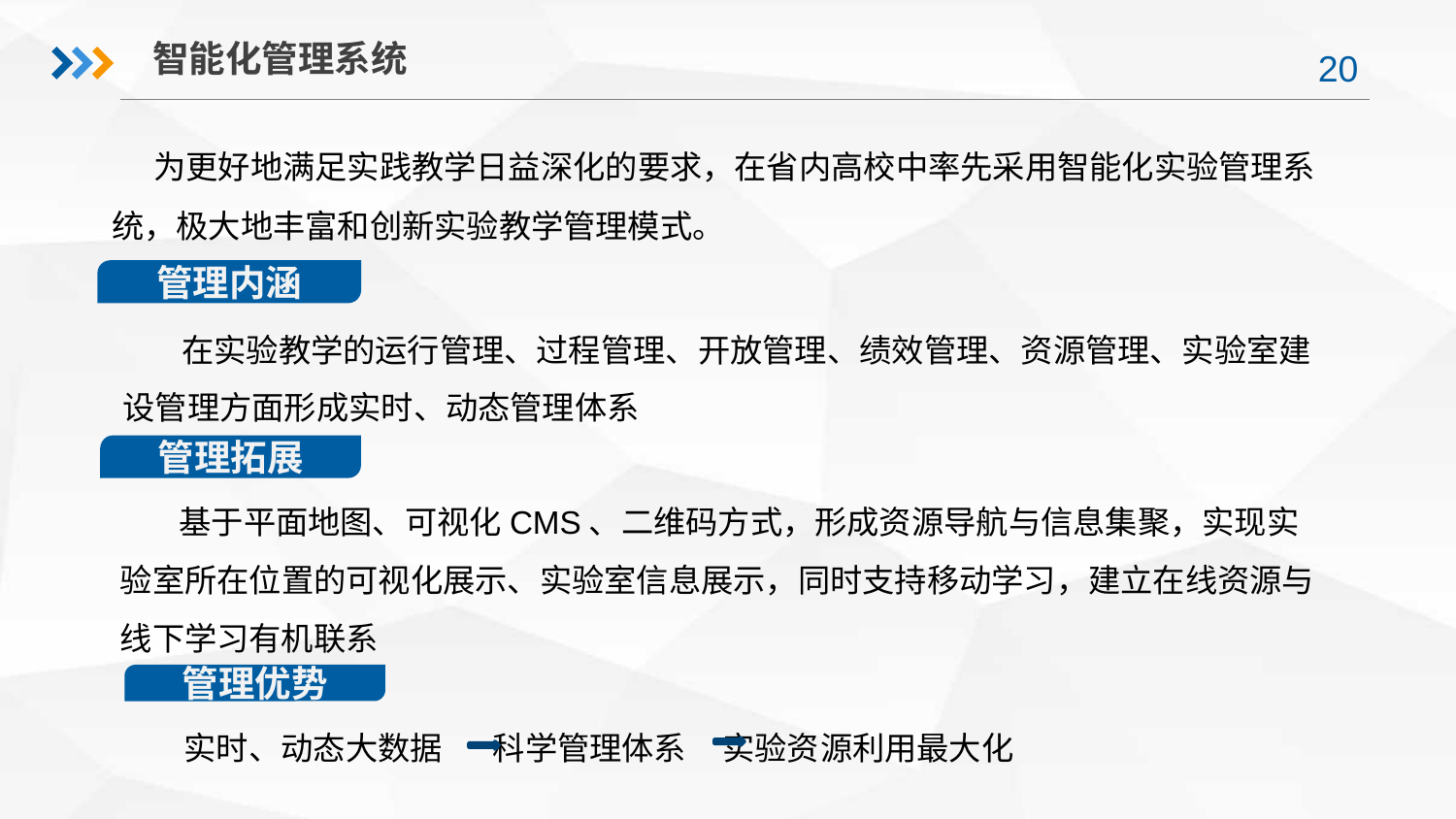

智能化管理系统

    为更好地满足实践教学日益深化的要求，在省内高校中率先采用智能化实验管理系统，极大地丰富和创新实验教学管理模式。
管理内涵
       在实验教学的运行管理、过程管理、开放管理、绩效管理、资源管理、实验室建设管理方面形成实时、动态管理体系
管理拓展
       基于平面地图、可视化CMS、二维码方式，形成资源导航与信息集聚，实现实验室所在位置的可视化展示、实验室信息展示，同时支持移动学习，建立在线资源与线下学习有机联系
管理优势
    实时、动态大数据       科学管理体系     实验资源利用最大化